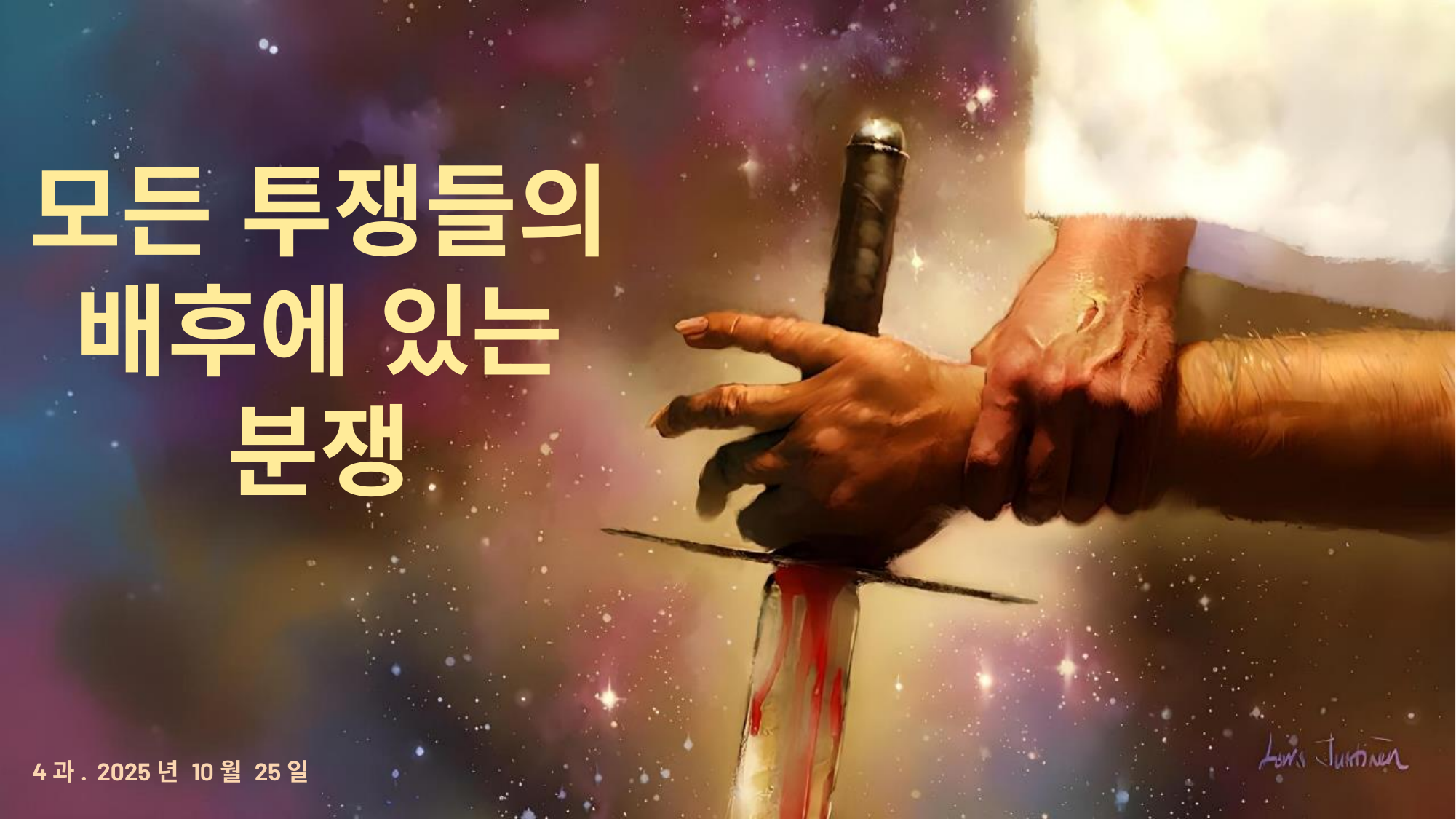

모든 투쟁들의 배후에 있는 분쟁
4과.  2025년 10월 25일